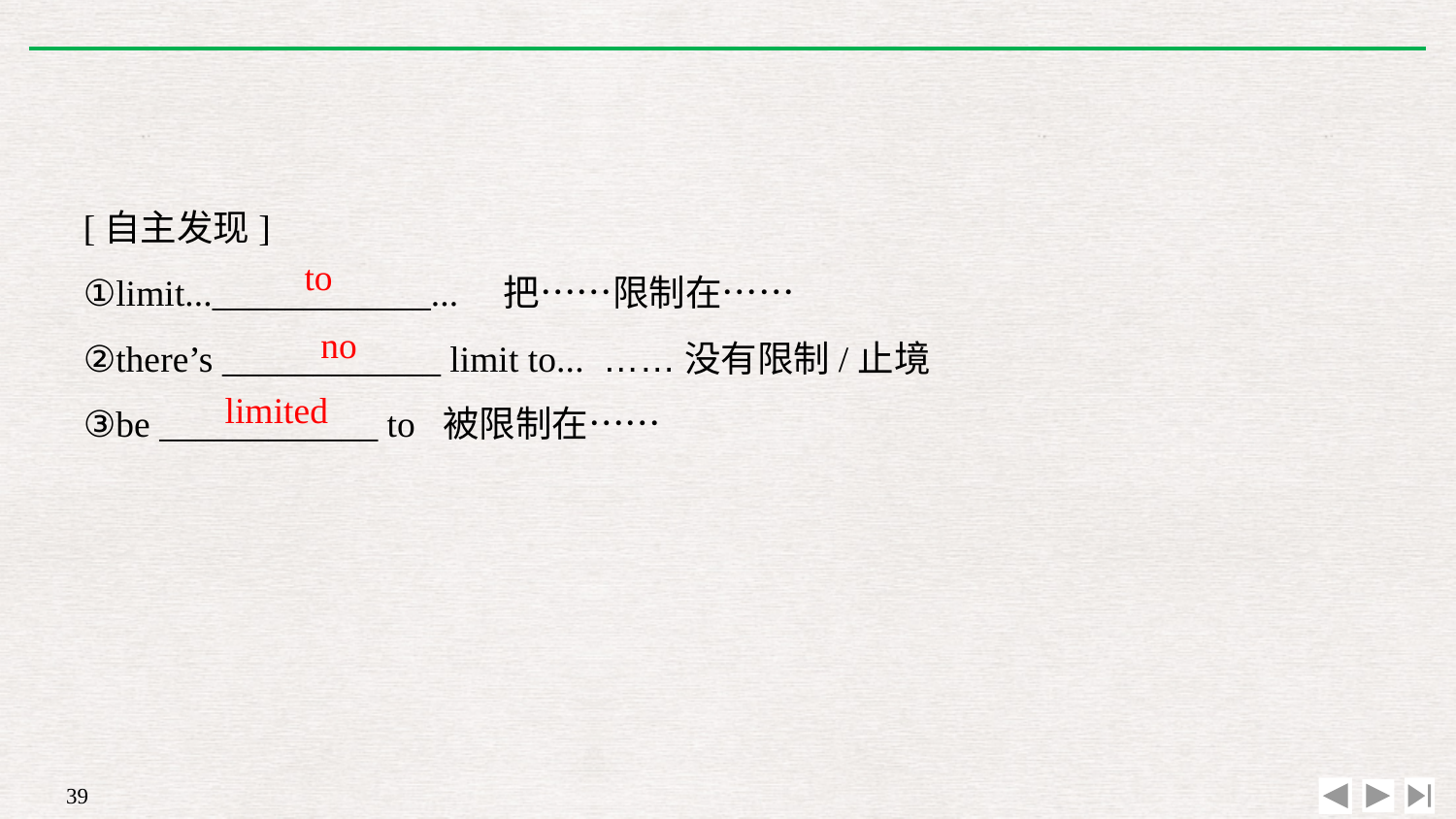

[自主发现]
①limit...____________...　把……限制在……
②there’s ____________ limit to...  ……没有限制/止境
③be ____________ to  被限制在……
to
no
limited